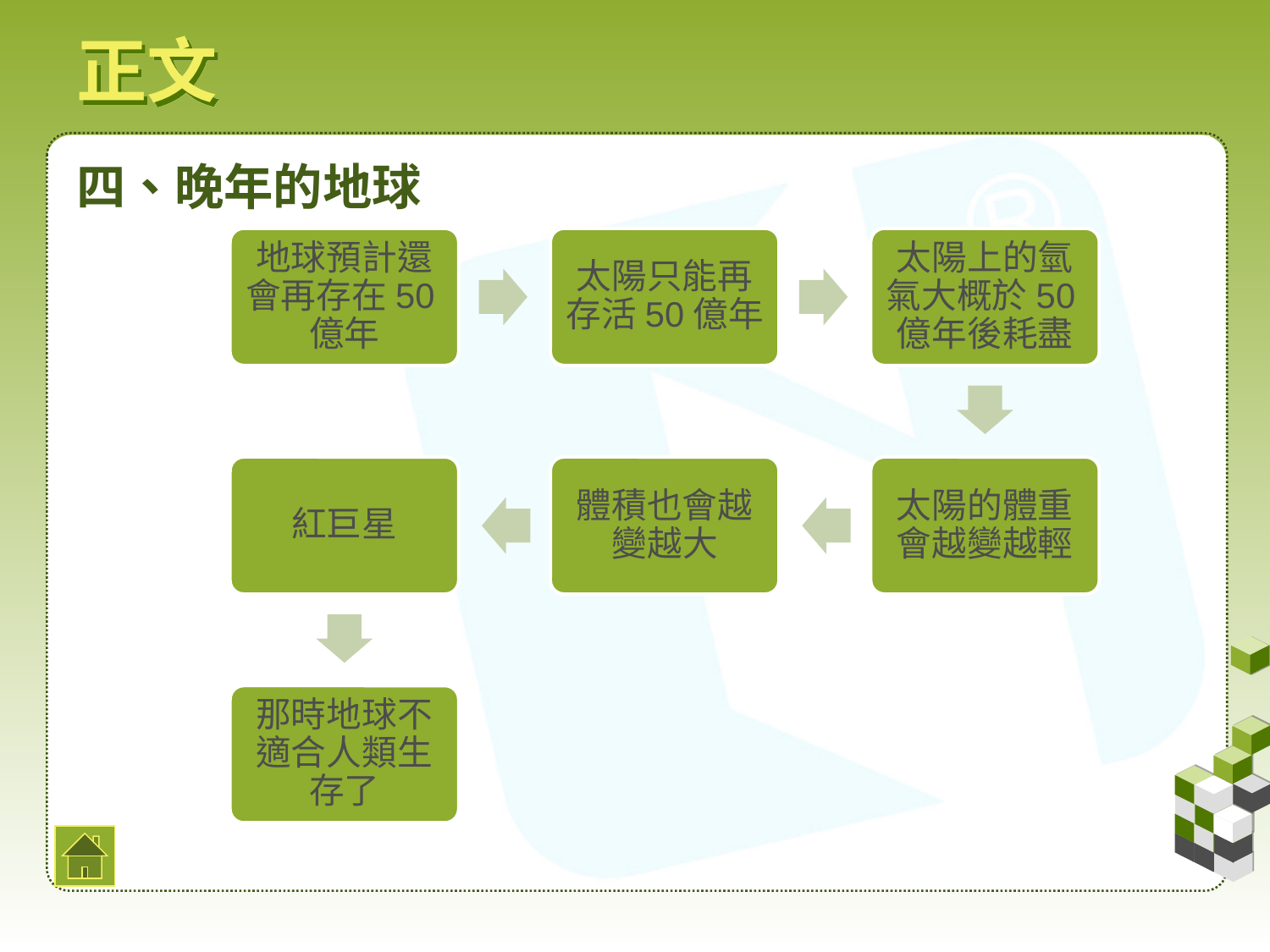

# 正文
四、晚年的地球

地球預計還會再存在50億年

太陽只能再存活50億年

太陽上的氫氣大概於50億年後耗盡

太陽的體重會越變越輕

體積也會越變越大

紅巨星

那時地球不適合人類生存了